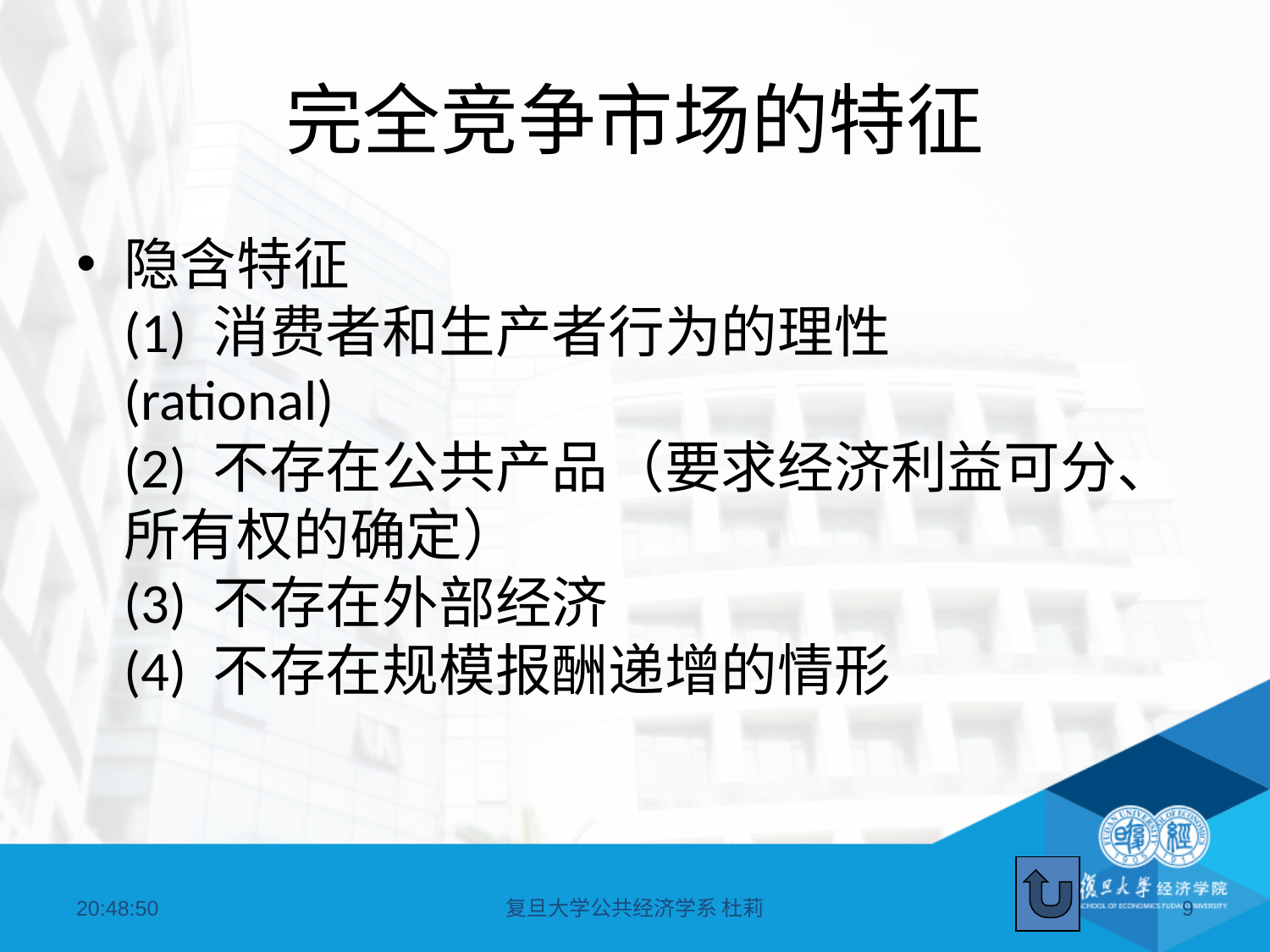

# 完全竞争市场的特征
隐含特征
(1) 消费者和生产者行为的理性
(rational)
(2) 不存在公共产品（要求经济利益可分、所有权的确定）
(3) 不存在外部经济
(4) 不存在规模报酬递增的情形

20:48:50
复旦大学公共经济学系 杜莉
9